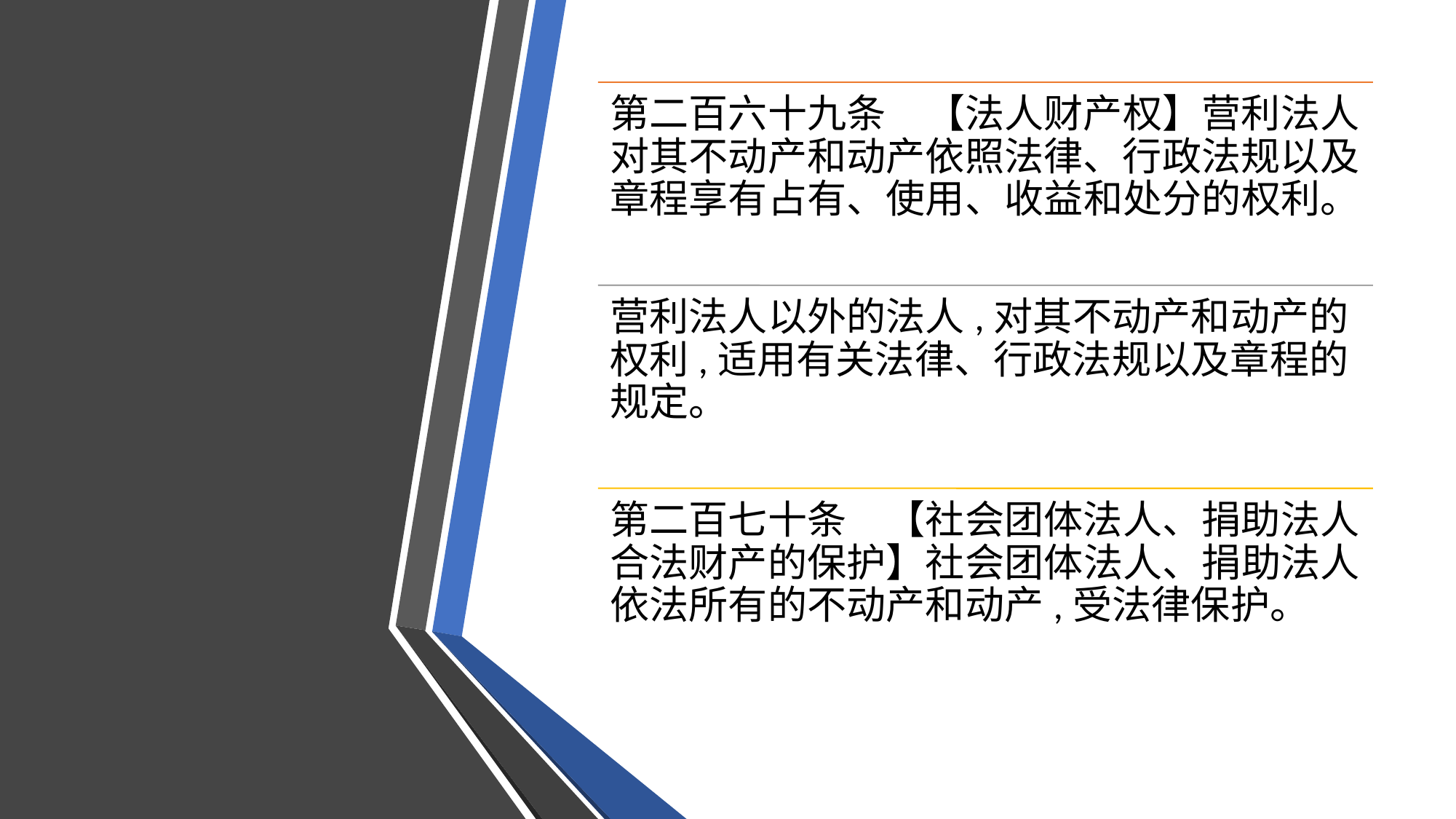

第二百六十九条　【法人财产权】营利法人对其不动产和动产依照法律、行政法规以及章程享有占有、使用、收益和处分的权利。
营利法人以外的法人,对其不动产和动产的权利,适用有关法律、行政法规以及章程的规定。
第二百七十条　【社会团体法人、捐助法人合法财产的保护】社会团体法人、捐助法人依法所有的不动产和动产,受法律保护。